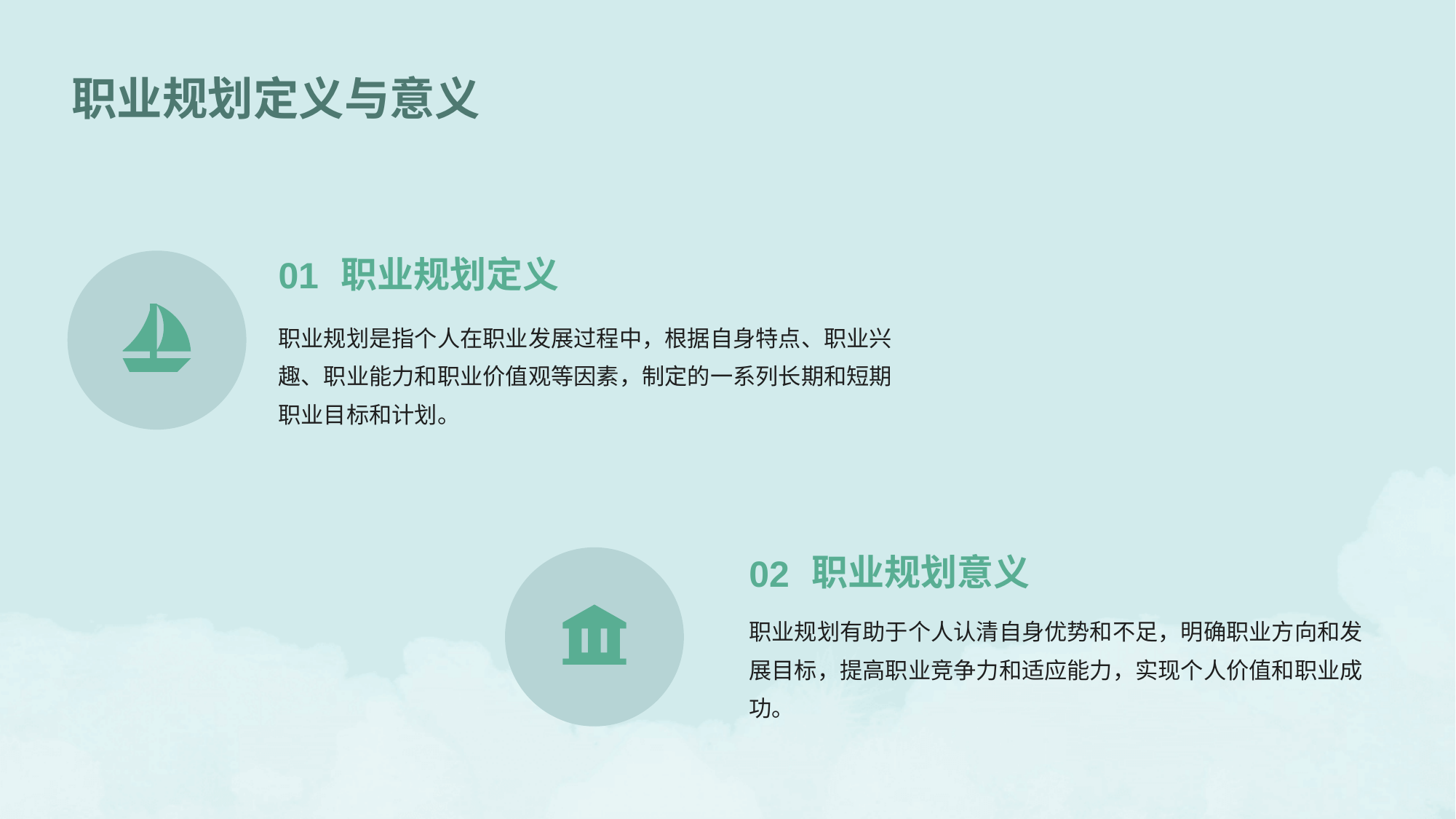

职业规划定义与意义
01
职业规划定义

职业规划是指个人在职业发展过程中，根据自身特点、职业兴趣、职业能力和职业价值观等因素，制定的一系列长期和短期职业目标和计划。
02
职业规划意义

职业规划有助于个人认清自身优势和不足，明确职业方向和发展目标，提高职业竞争力和适应能力，实现个人价值和职业成功。